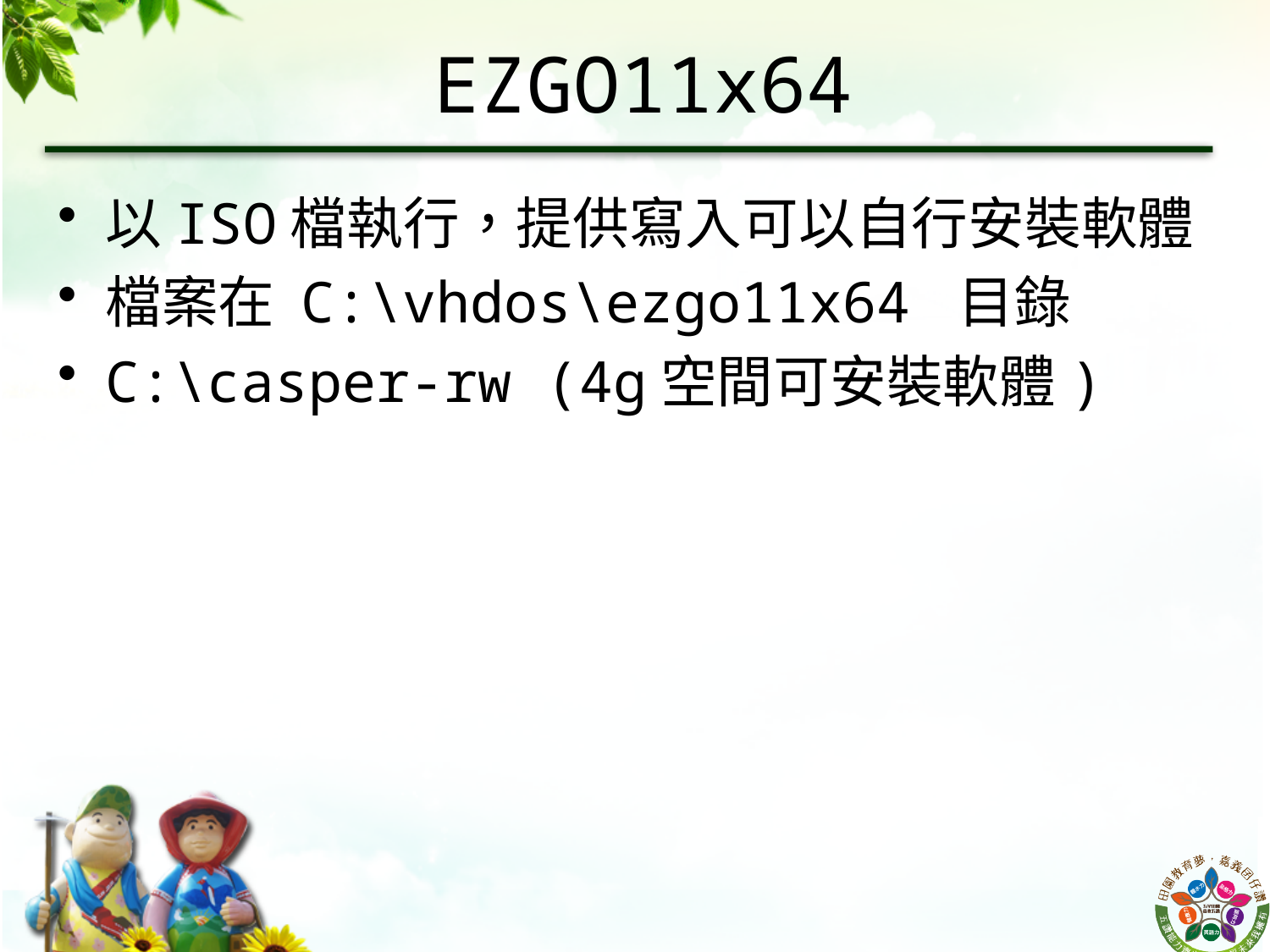

# EZGO11x64
以ISO檔執行，提供寫入可以自行安裝軟體
檔案在 C:\vhdos\ezgo11x64 目錄
C:\casper-rw (4g空間可安裝軟體)